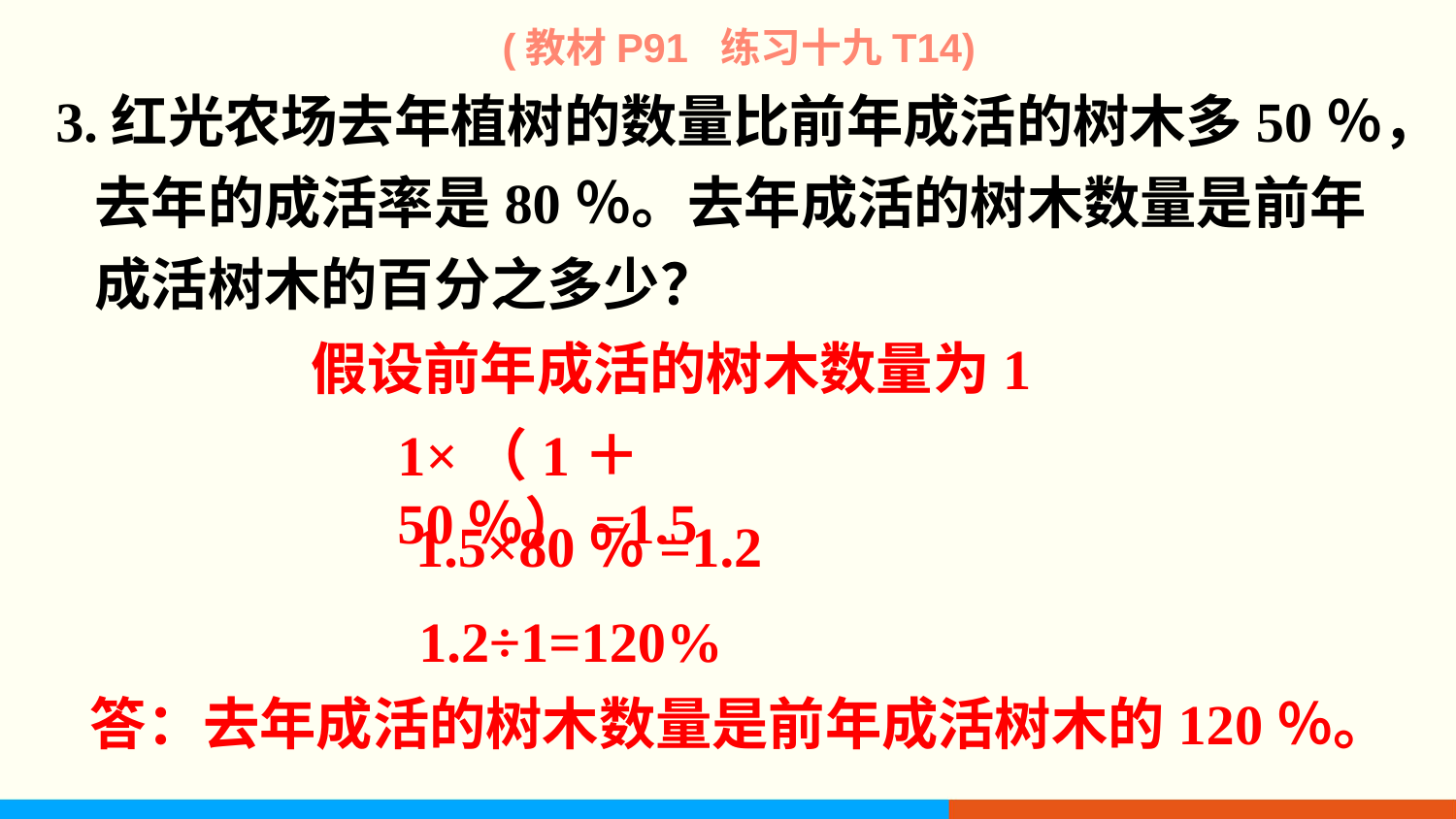

(教材P91  练习十九T14)
3.红光农场去年植树的数量比前年成活的树木多50％，
  去年的成活率是80％。去年成活的树木数量是前年
  成活树木的百分之多少？
假设前年成活的树木数量为1
1×（1＋50％）=1.5
1.5×80％=1.2
1.2÷1=120%
答：去年成活的树木数量是前年成活树木的120％。